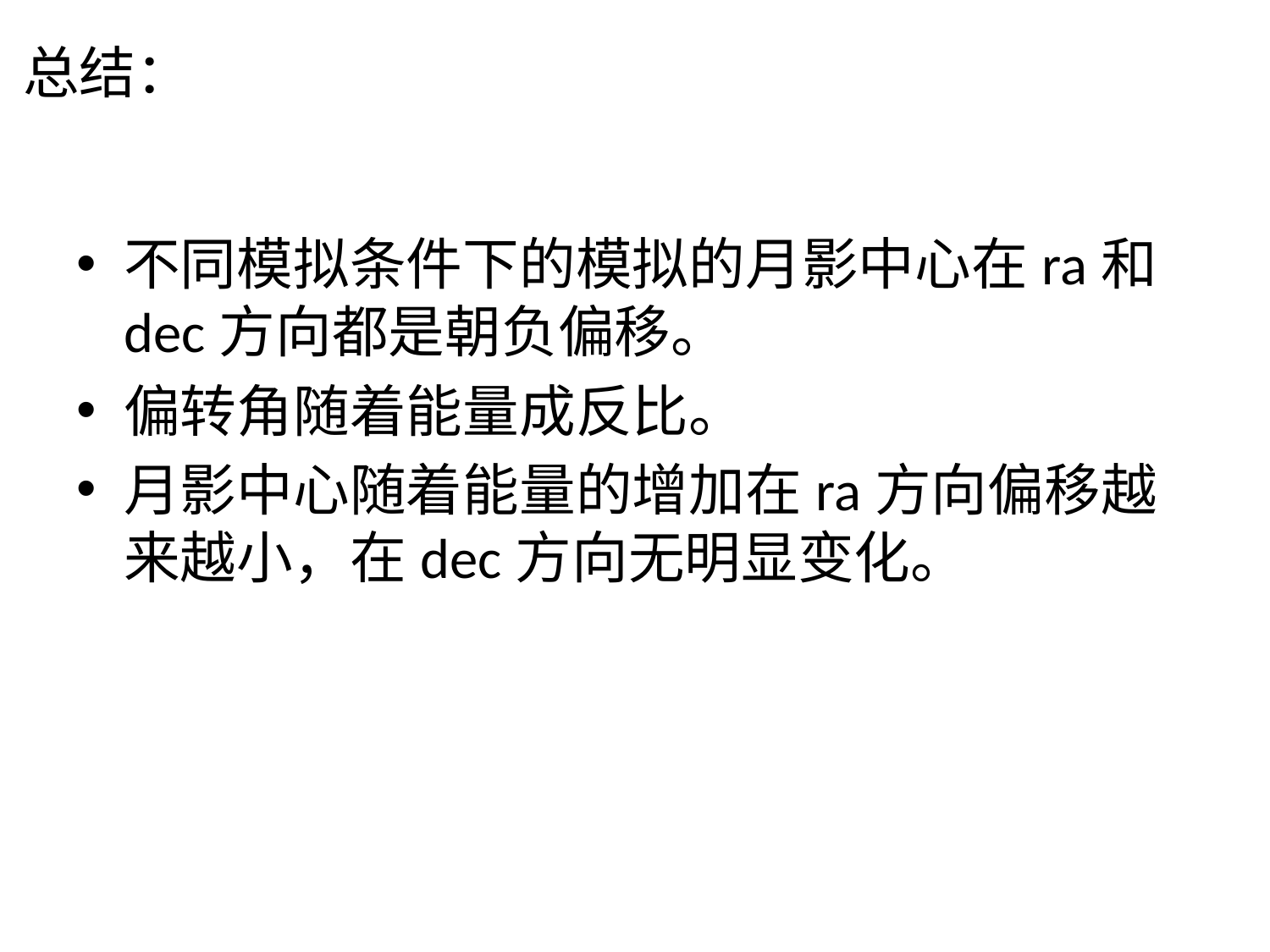

总结：
#
不同模拟条件下的模拟的月影中心在ra和dec方向都是朝负偏移。
偏转角随着能量成反比。
月影中心随着能量的增加在ra方向偏移越来越小，在dec方向无明显变化。